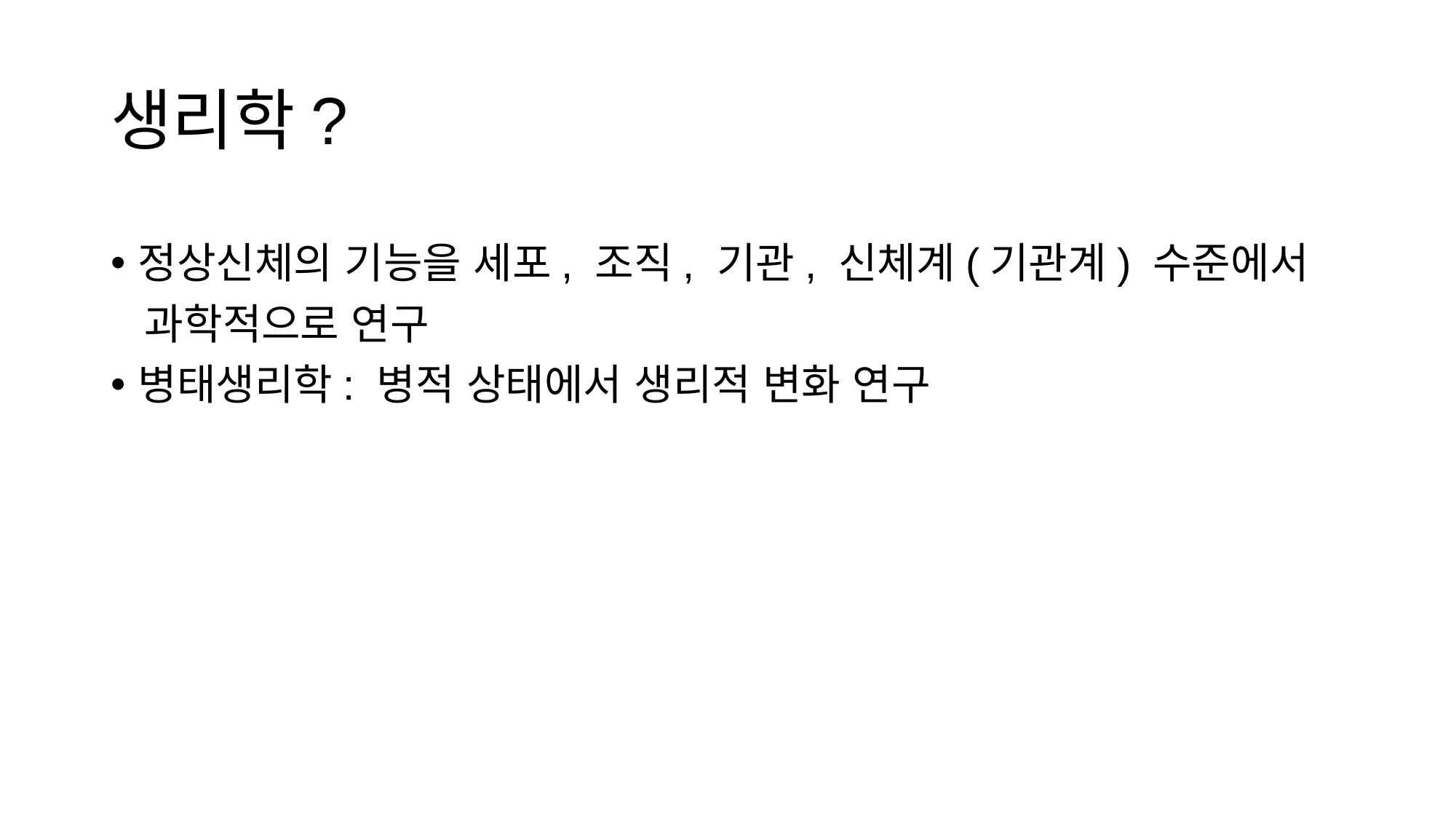

# 생리학?
정상신체의 기능을 세포, 조직, 기관, 신체계(기관계) 수준에서
  과학적으로 연구
병태생리학: 병적 상태에서 생리적 변화 연구